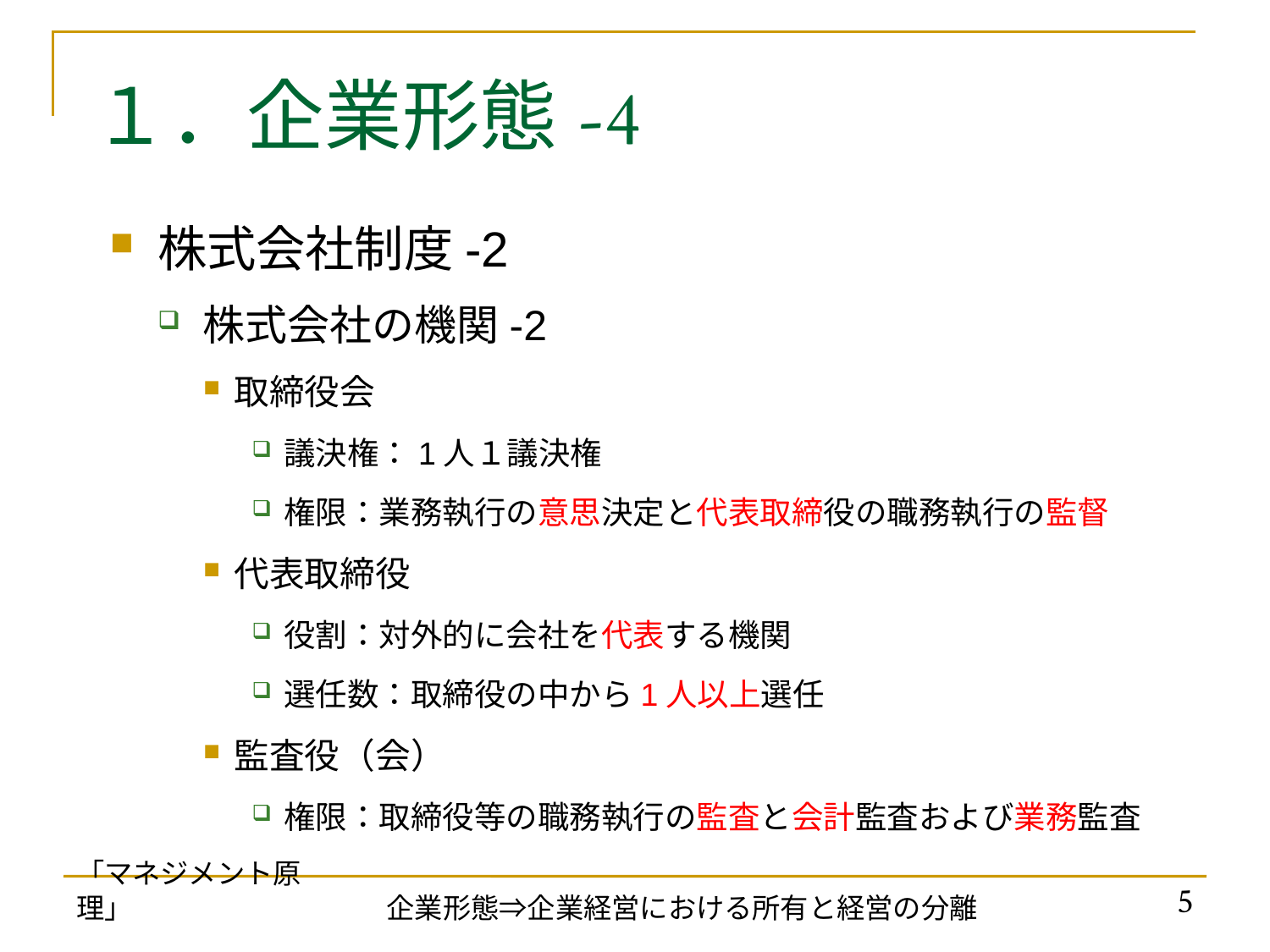

# １．企業形態-4
株式会社制度-2
株式会社の機関-2
取締役会
議決権：1人１議決権
権限：業務執行の意思決定と代表取締役の職務執行の監督
代表取締役
役割：対外的に会社を代表する機関
選任数：取締役の中から1人以上選任
監査役（会）
権限：取締役等の職務執行の監査と会計監査および業務監査
「マネジメント原理」
5
企業形態⇒企業経営における所有と経営の分離